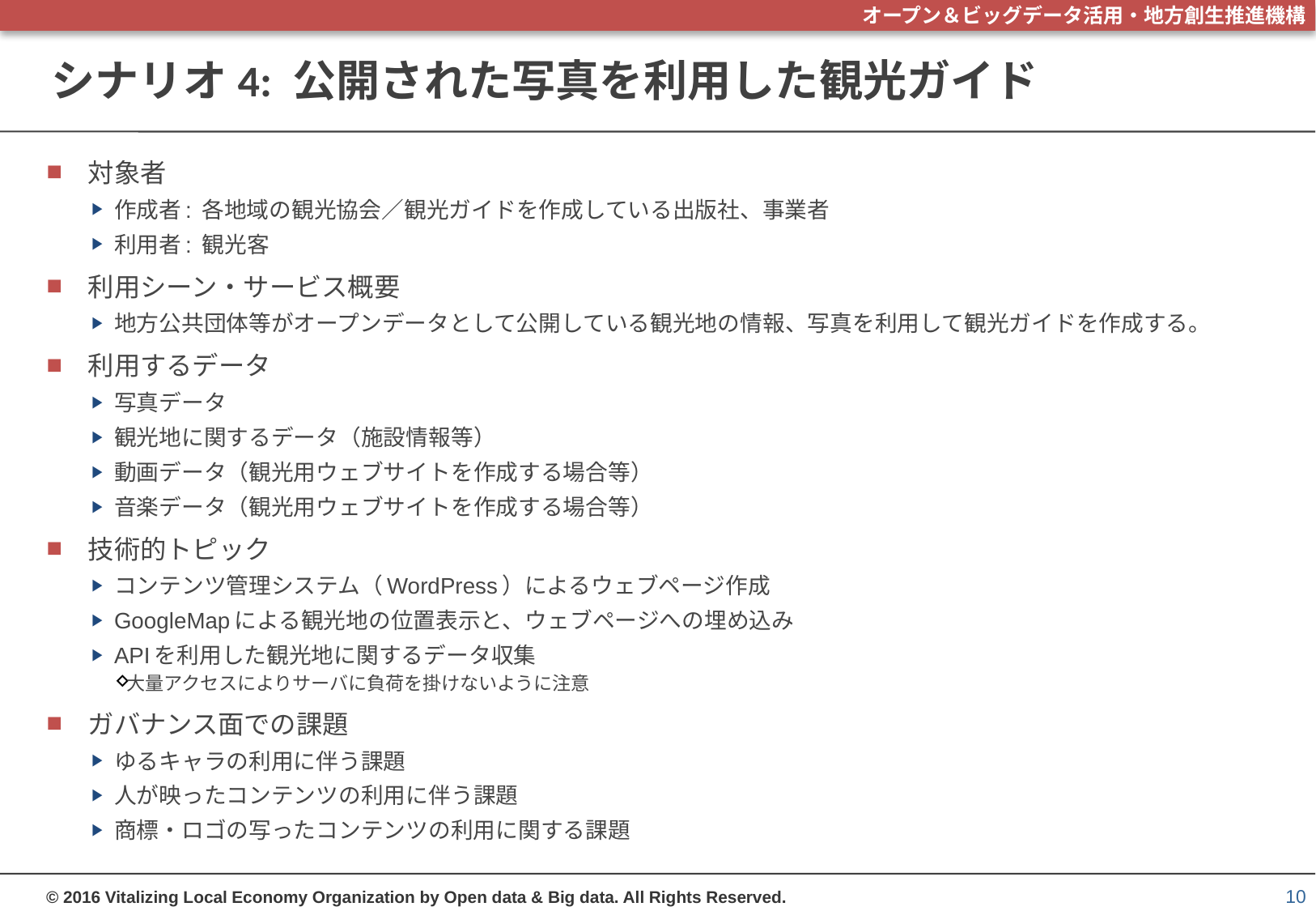

# シナリオ4: 公開された写真を利用した観光ガイド
対象者
作成者: 各地域の観光協会／観光ガイドを作成している出版社、事業者
利用者: 観光客
利用シーン・サービス概要
地方公共団体等がオープンデータとして公開している観光地の情報、写真を利用して観光ガイドを作成する。
利用するデータ
写真データ
観光地に関するデータ（施設情報等）
動画データ（観光用ウェブサイトを作成する場合等）
音楽データ（観光用ウェブサイトを作成する場合等）
技術的トピック
コンテンツ管理システム（WordPress）によるウェブページ作成
GoogleMapによる観光地の位置表示と、ウェブページへの埋め込み
APIを利用した観光地に関するデータ収集
大量アクセスによりサーバに負荷を掛けないように注意
ガバナンス面での課題
ゆるキャラの利用に伴う課題
人が映ったコンテンツの利用に伴う課題
商標・ロゴの写ったコンテンツの利用に関する課題

10